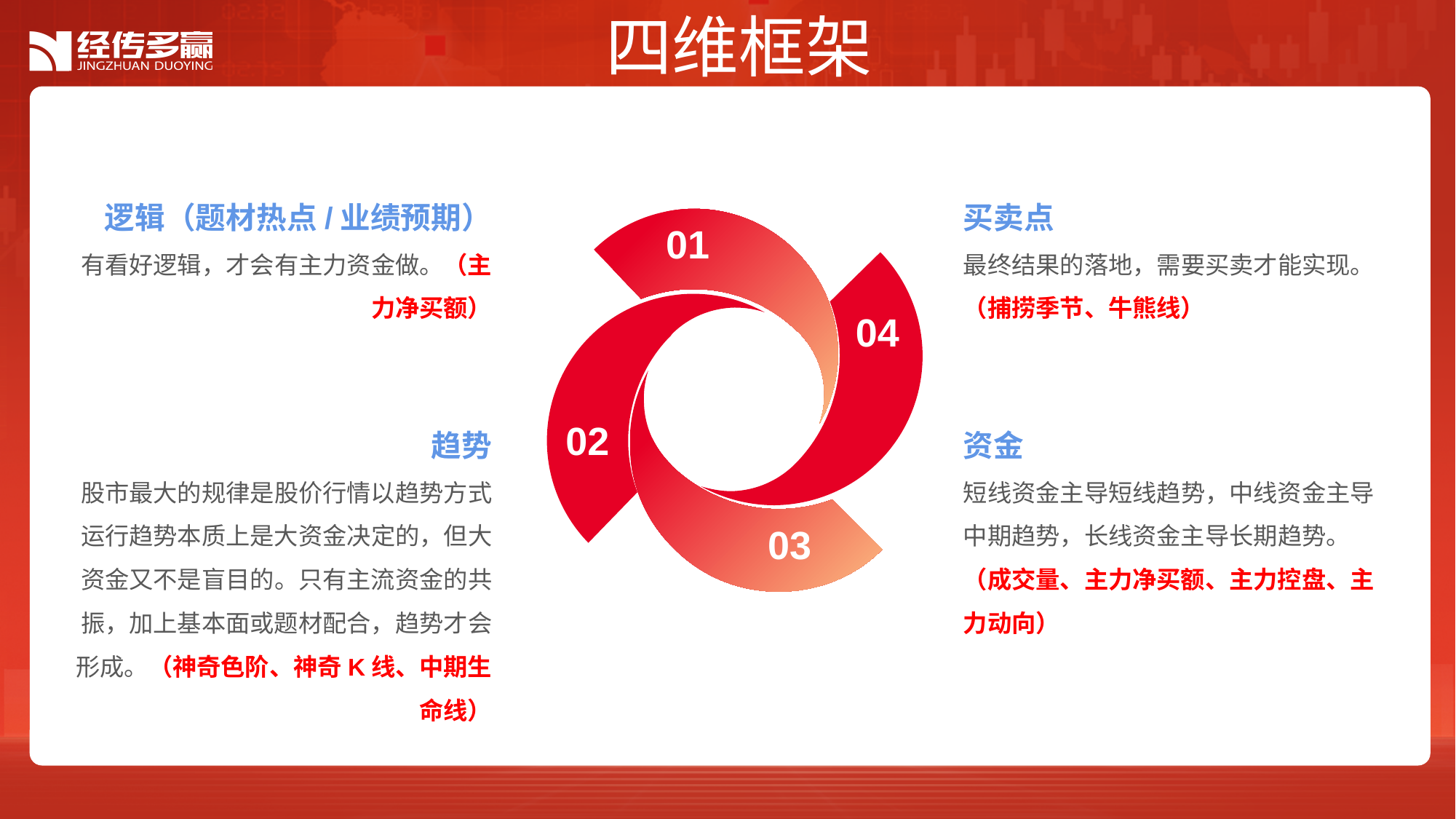

四维框架
逻辑（题材热点/业绩预期）
有看好逻辑，才会有主力资金做。（主力净买额）
买卖点
最终结果的落地，需要买卖才能实现。（捕捞季节、牛熊线）

01

04

02
03
趋势
股市最大的规律是股价行情以趋势方式运行趋势本质上是大资金决定的，但大资金又不是盲目的。只有主流资金的共振，加上基本面或题材配合，趋势才会形成。（神奇色阶、神奇K线、中期生命线）
资金
短线资金主导短线趋势，中线资金主导中期趋势，长线资金主导长期趋势。（成交量、主力净买额、主力控盘、主力动向）